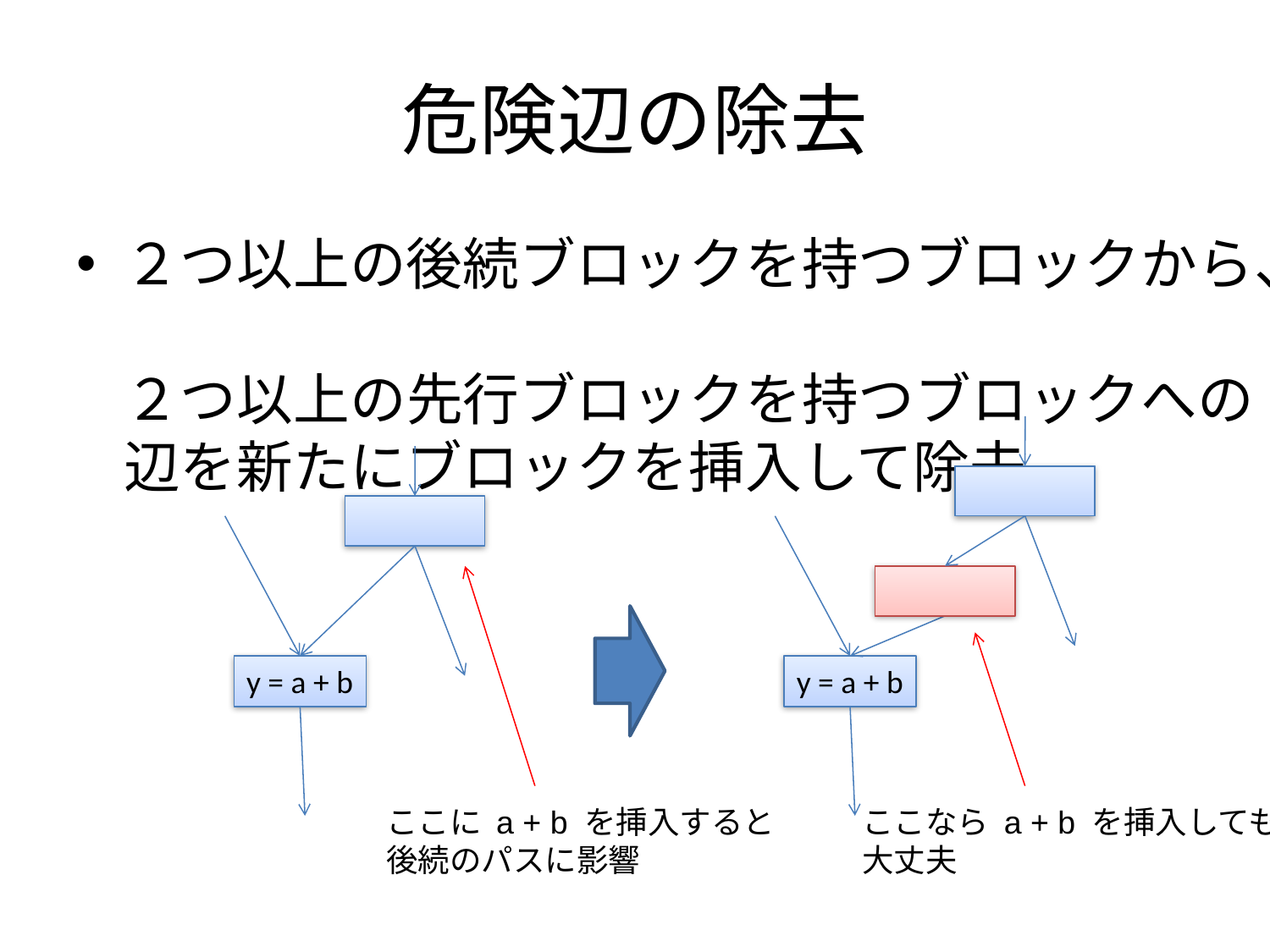

# 危険辺の除去
２つ以上の後続ブロックを持つブロックから、
２つ以上の先行ブロックを持つブロックへの辺を新たにブロックを挿入して除去

y = a + b
y = a + b
ここに a + b を挿入すると
後続のパスに影響
ここなら a + b を挿入しても
大丈夫